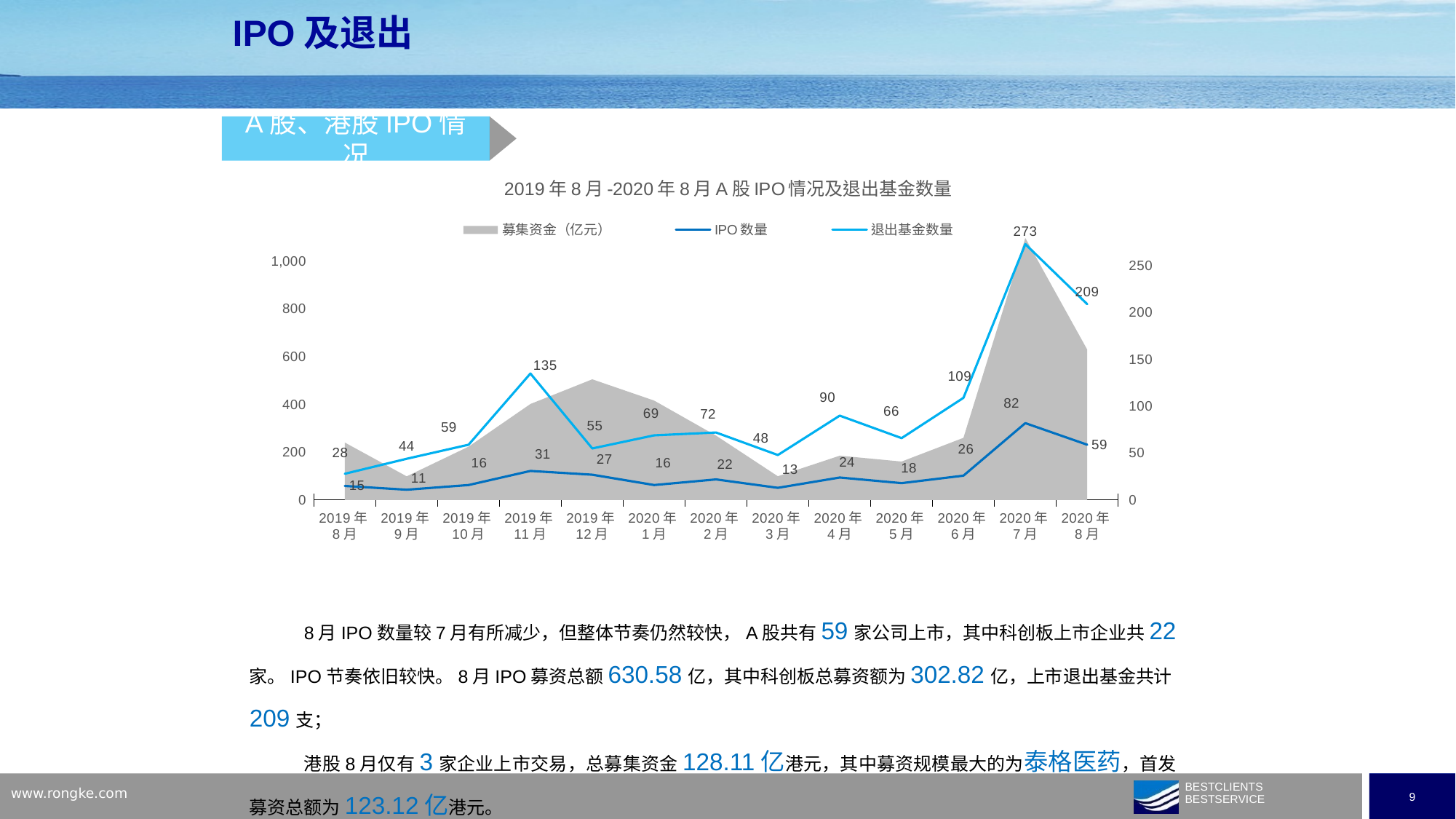

IPO及退出
A股、港股IPO情况

### Chart: 2019年8月-2020年8月A股IPO情况及退出基金数量

| Category | 募集资金（亿元） | IPO数量 | 退出基金数量 |
|---|---|---|---|
| 43678 | 240.8105844345 | 15.0 | 28.0 |
| 43709 | 99.16 | 11.0 | 44.0 |
| 43739 | 223.66 | 16.0 | 59.0 |
| 43799 | 402.34 | 31.0 | 135.0 |
| 43830 | 505.99902761669995 | 27.0 | 55.0 |
| 43831 | 416.62 | 16.0 | 69.0 |
| 43890 | 269.9924411571 | 22.0 | 72.0 |
| 43921 | 99.61 | 13.0 | 48.0 |
| 43922 | 185.85 | 24.0 | 90.0 |
| 43982 | 161.1 | 18.0 | 66.0 |
| 44012 | 260.56 | 26.0 | 109.0 |
| 44043 | 1098.13 | 82.0 | 273.0 |
| 44074 | 630.58 | 59.0 | 209.0 |
8月IPO数量较7月有所减少，但整体节奏仍然较快，A股共有59家公司上市，其中科创板上市企业共22家。IPO节奏依旧较快。8月IPO募资总额630.58亿，其中科创板总募资额为302.82亿，上市退出基金共计209支；
港股8月仅有3家企业上市交易，总募集资金128.11亿港元，其中募资规模最大的为泰格医药，首发募资总额为123.12亿港元。